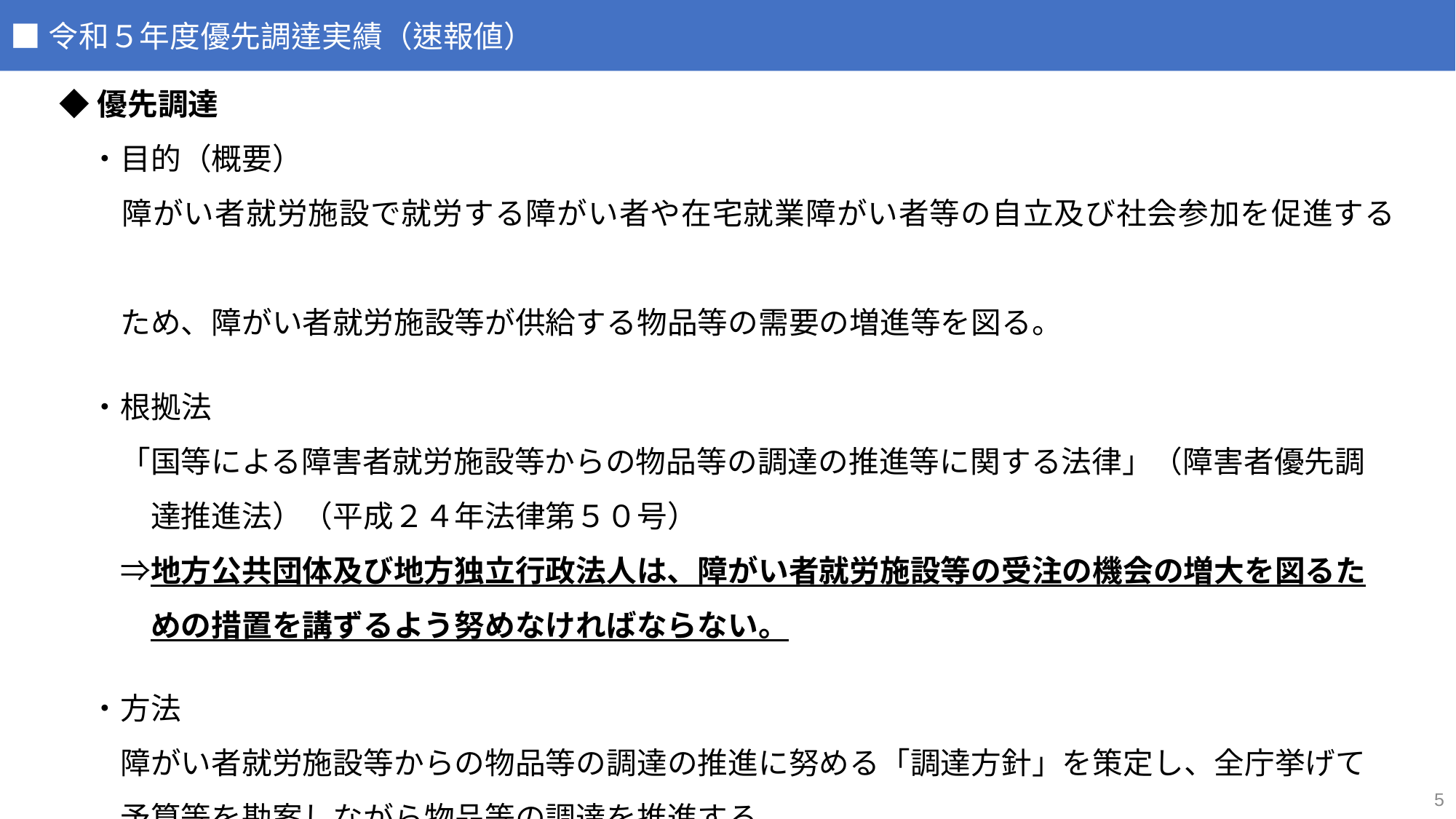

■令和５年度優先調達実績（速報値）
◆優先調達
　・目的（概要）
　　障がい者就労施設で就労する障がい者や在宅就業障がい者等の自立及び社会参加を促進する
　　ため、障がい者就労施設等が供給する物品等の需要の増進等を図る。

　・根拠法
　　「国等による障害者就労施設等からの物品等の調達の推進等に関する法律」（障害者優先調
　　　達推進法）（平成２４年法律第５０号）
　　⇒地方公共団体及び地方独立行政法人は、障がい者就労施設等の受注の機会の増大を図るた
　　　めの措置を講ずるよう努めなければならない。

　・方法
　　障がい者就労施設等からの物品等の調達の推進に努める「調達方針」を策定し、全庁挙げて
　　予算等を勘案しながら物品等の調達を推進する。
5